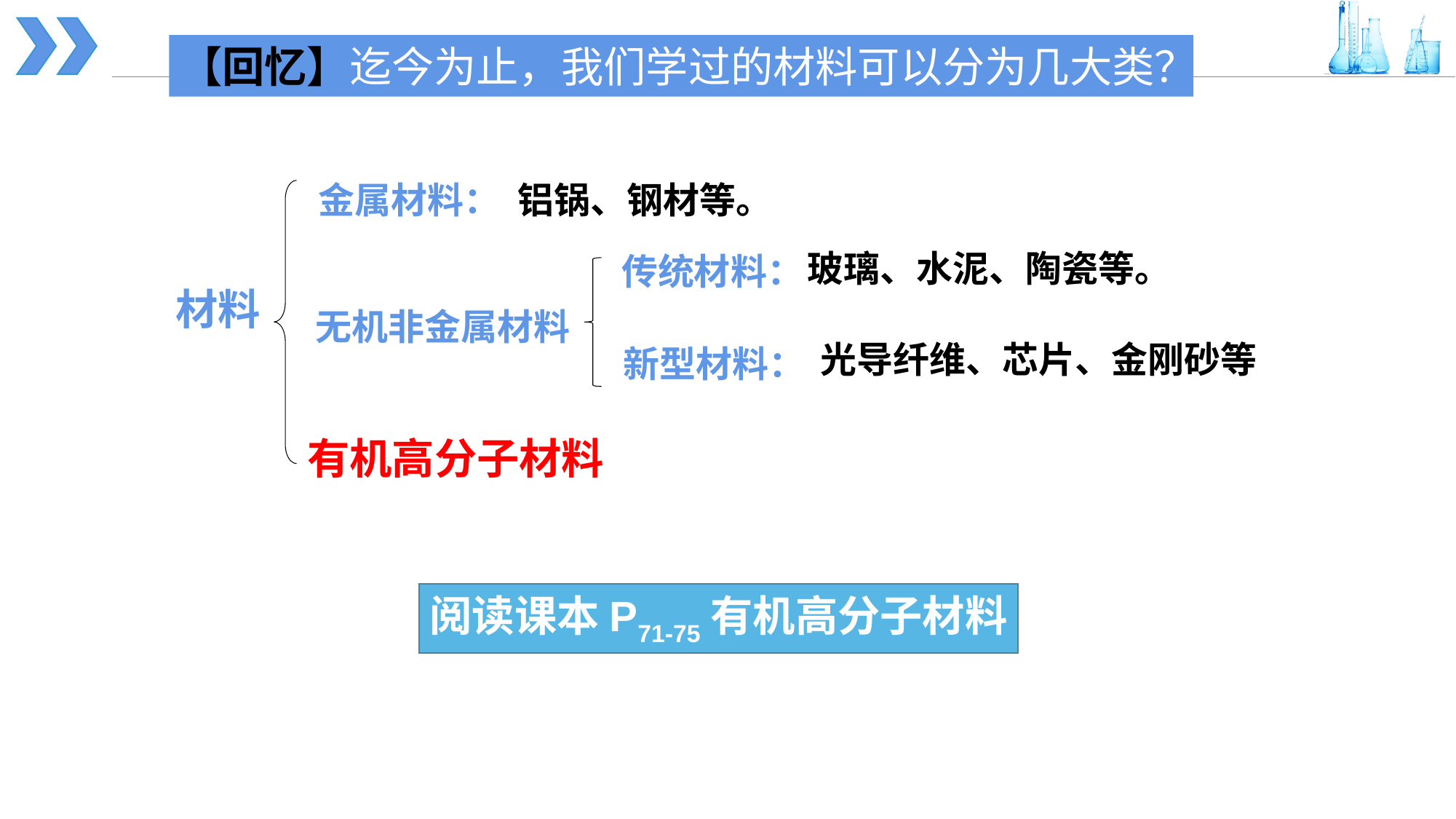

【回忆】迄今为止，我们学过的材料可以分为几大类？
铝锅、钢材等。
金属材料：

玻璃、水泥、陶瓷等。
传统材料：

材料
无机非金属材料
光导纤维、芯片、金刚砂等
新型材料：
有机高分子材料
阅读课本P71-75有机高分子材料